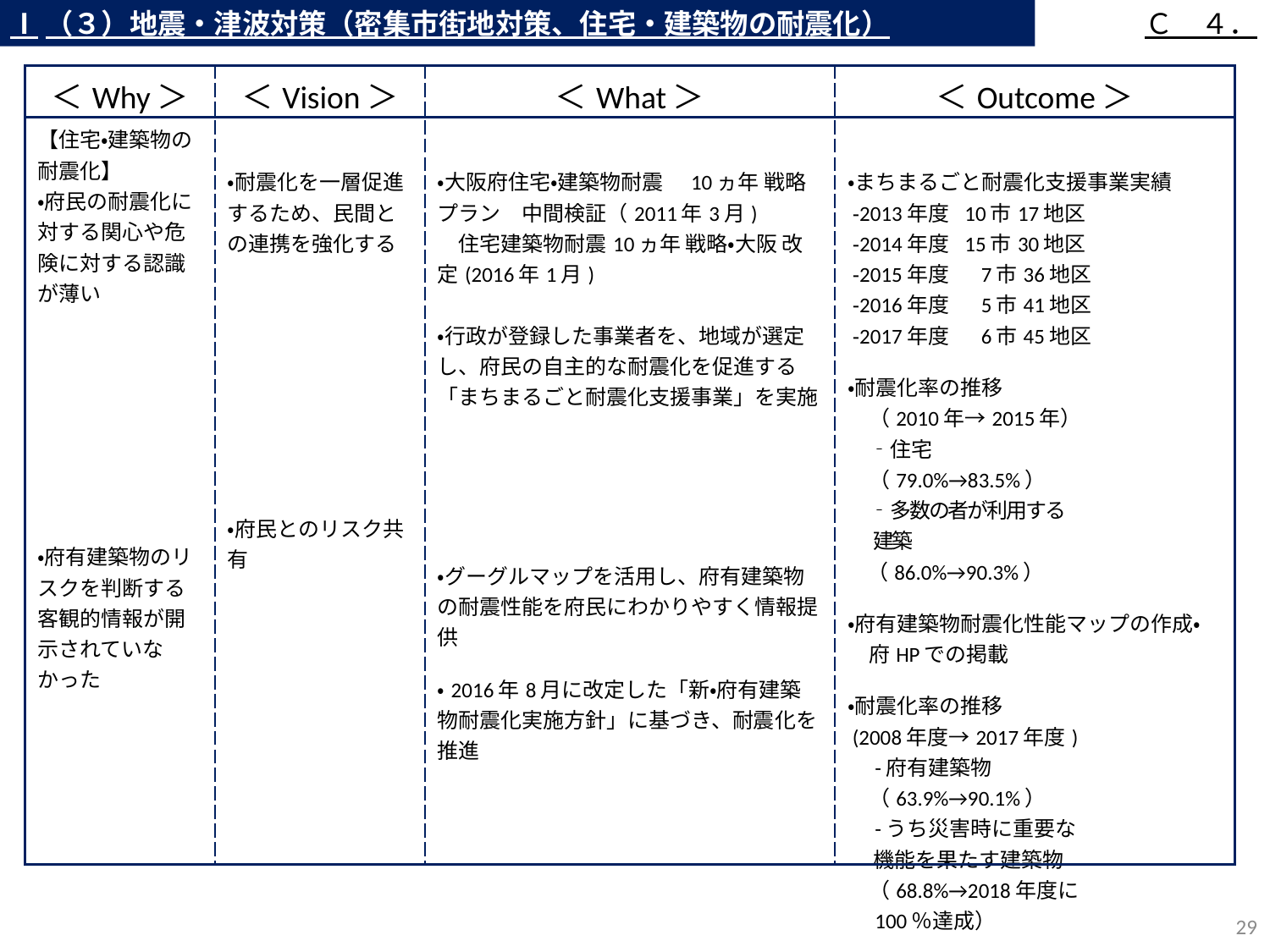

Ⅰ（３）地震・津波対策（密集市街地対策、住宅・建築物の耐震化）
Ｃ　４．
| ＜Why＞ | ＜Vision＞ | ＜What＞ | ＜Outcome＞ |
| --- | --- | --- | --- |
| 【住宅・建築物の耐震化】 ・府民の耐震化に対する関心や危険に対する認識が薄い ・府有建築物のリスクを判断する客観的情報が開示されていなかった | ・耐震化を一層促進するため、民間との連携を強化する ・府民とのリスク共有 | ・大阪府住宅・建築物耐震　10ヵ年 戦略プラン　中間検証（2011年3月) 　住宅建築物耐震10ヵ年 戦略・大阪 改定(2016年1月) 　　 ・行政が登録した事業者を、地域が選定し、府民の自主的な耐震化を促進する「まちまるごと耐震化支援事業」を実施 ・グーグルマップを活用し、府有建築物の耐震性能を府民にわかりやすく情報提供 ・2016年8月に改定した「新・府有建築物耐震化実施方針」に基づき、耐震化を推進 | ・まちまるごと耐震化支援事業実績 ‐2013年度 10市17地区 ‐2014年度 15市30地区 ‐2015年度　 7市36地区 ‐2016年度　 5市41地区 ‐2017年度　 6市45地区 ・耐震化率の推移 　（2010年→2015年） 　‐住宅 　（79.0%→83.5%） 　‐多数の者が利用する　 　 建築 　（86.0%→90.3%） ・府有建築物耐震化性能マップの作成・ 　府HPでの掲載 ・耐震化率の推移 (2008年度→2017年度) 　-府有建築物 　（63.9%→90.1%） 　-うち災害時に重要な　 　 機能を果たす建築物 　（68.8%→2018年度に 　100％達成） |
29